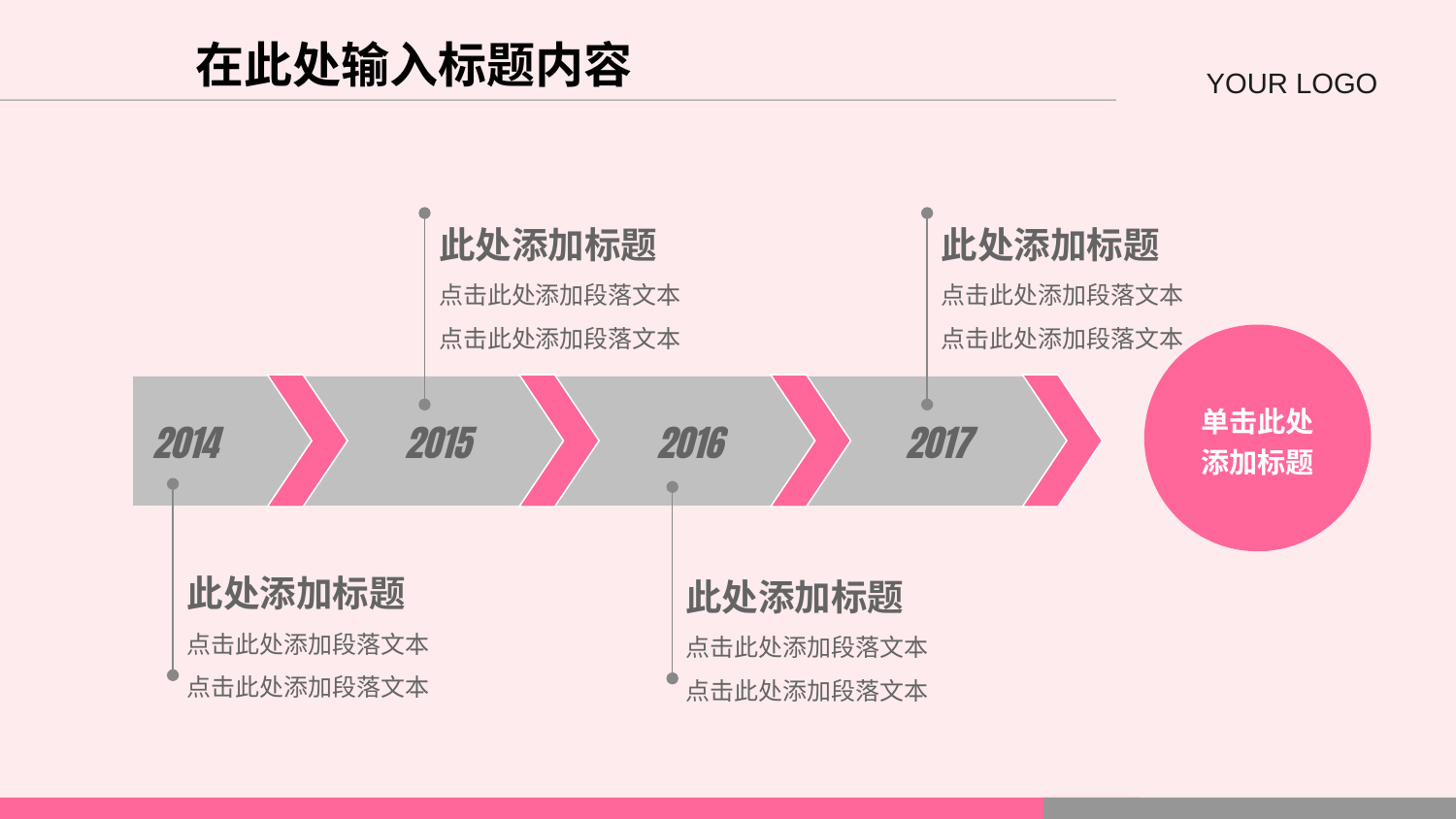

在此处输入标题内容
此处添加标题
点击此处添加段落文本
点击此处添加段落文本

此处添加标题
点击此处添加段落文本
点击此处添加段落文本

单击此处添加标题

2014
2015
2016
2017

此处添加标题
点击此处添加段落文本
点击此处添加段落文本

此处添加标题
点击此处添加段落文本
点击此处添加段落文本